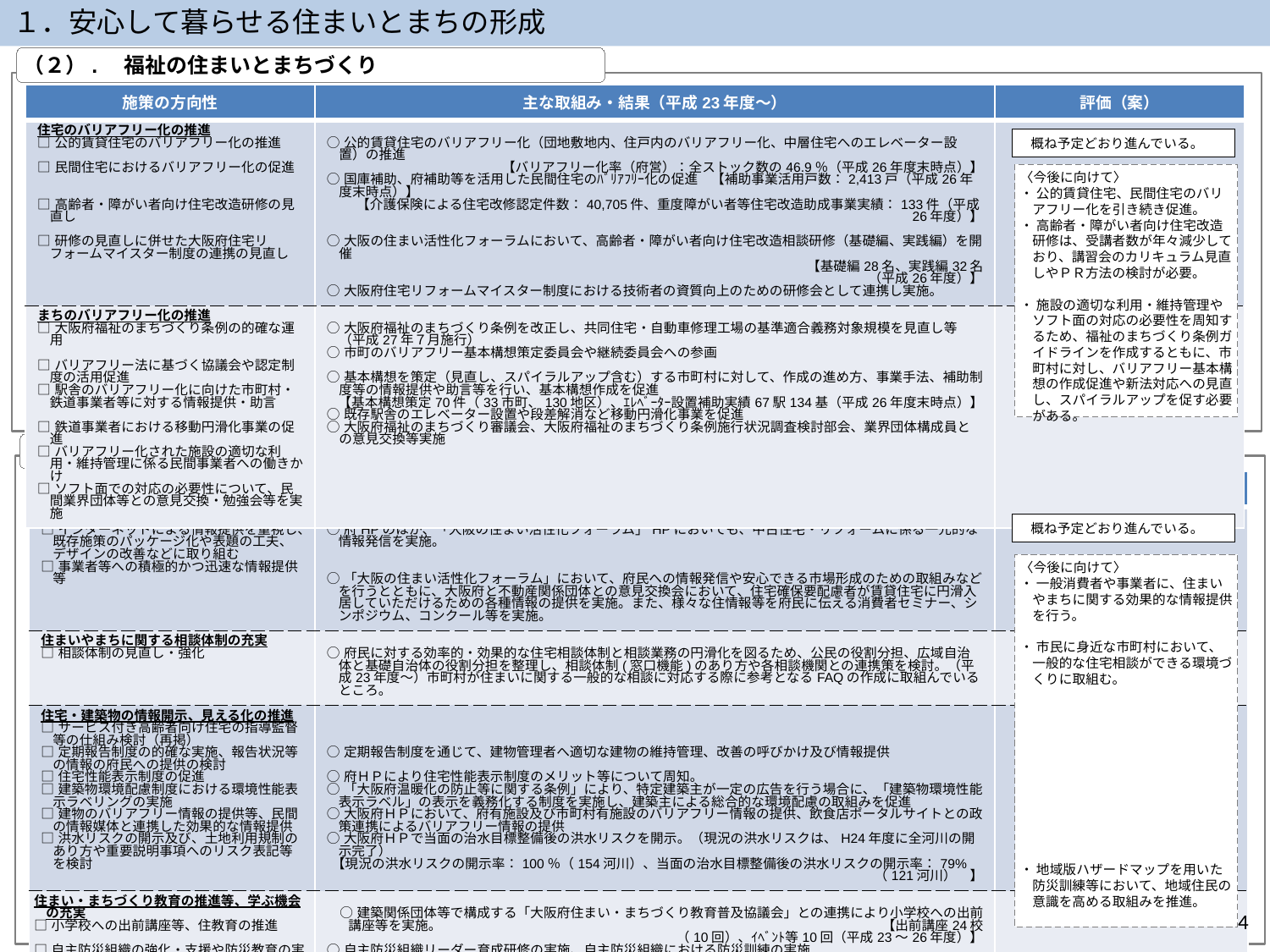

１．安心して暮らせる住まいとまちの形成
（２）.　福祉の住まいとまちづくり

| 施策の方向性 | 主な取組み・結果（平成23年度～） | 評価（案） |
| --- | --- | --- |
| 住宅のバリアフリー化の推進 □公的賃貸住宅のバリアフリー化の推進 □民間住宅におけるバリアフリー化の促進 □高齢者・障がい者向け住宅改造研修の見直し □研修の見直しに併せた大阪府住宅リフォームマイスター制度の連携の見直し | ○公的賃貸住宅のバリアフリー化（団地敷地内、住戸内のバリアフリー化、中層住宅へのエレベーター設置）の推進 【バリアフリー化率（府営）：全ストック数の46.9％（平成26年度末時点）】 ○国庫補助、府補助等を活用した民間住宅のﾊﾞﾘｱﾌﾘｰ化の促進　【補助事業活用戸数：2,413戸（平成26年度末時点）】 　　【介護保険による住宅改修認定件数：40,705件、重度障がい者等住宅改造助成事業実績：133件（平成26年度）】 ○大阪の住まい活性化フォーラムにおいて、高齢者・障がい者向け住宅改造相談研修（基礎編、実践編）を開催 　　　　　　　　　　　　　　　　　　　　　　　　　　　　　　　　　　　　【基礎編28名、実践編32名（平成26年度）】 ○大阪府住宅リフォームマイスター制度における技術者の資質向上のための研修会として連携し実施。 |  |
| まちのバリアフリー化の推進 □大阪府福祉のまちづくり条例の的確な運用 □バリアフリー法に基づく協議会や認定制度の活用促進 □駅舎のバリアフリー化に向けた市町村・鉄道事業者等に対する情報提供・助言 □鉄道事業者における移動円滑化事業の促進 □バリアフリー化された施設の適切な利用・維持管理に係る民間事業者への働きかけ □ソフト面での対応の必要性について、民間業界団体等との意見交換・勉強会等を実施 | ○大阪府福祉のまちづくり条例を改正し、共同住宅・自動車修理工場の基準適合義務対象規模を見直し等（平成27年７月施行） ○市町のバリアフリー基本構想策定委員会や継続委員会への参画 ○基本構想を策定（見直し、スパイラルアップ含む）する市町村に対して、作成の進め方、事業手法、補助制度等の情報提供や助言等を行い、基本構想作成を促進 【基本構想策定70件（33市町、130地区）、ｴﾚﾍﾞｰﾀｰ設置補助実績67駅134基（平成26年度末時点）】 ○既存駅舎のエレベーター設置や段差解消など移動円滑化事業を促進 ○大阪府福祉のまちづくり審議会、大阪府福祉のまちづくり条例施行状況調査検討部会、業界団体構成員との意見交換等実施 |  |
　概ね予定どおり進んでいる。
〈今後に向けて〉
・ 公的賃貸住宅、民間住宅のバリアフリー化を引き続き促進。
・ 高齢者・障がい者向け住宅改造研修は、受講者数が年々減少しており、講習会のカリキュラム見直しやＰＲ方法の検討が必要。

・ 施設の適切な利用・維持管理やソフト面の対応の必要性を周知するため、福祉のまちづくり条例ガイドラインを作成するともに、市町村に対し、バリアフリー基本構想の作成促進や新法対応への見直し、スパイラルアップを促す必要がある。
（３）.　住まいやまちに関する情報提供・相談体制の充実

| 施策の方向性 | 主な取組み・結果（平成23年度～） | 評価（案） |
| --- | --- | --- |
| 住まいやまちに関する効果的な情報提供 □インターネットによる情報提供を重視し、既存施策のパッケージ化や表題の工夫、デザインの改善などに取り組む □事業者等への積極的かつ迅速な情報提供等 | ○府HPのほか、「大阪の住まい活性化フォーラム」HPにおいても、中古住宅・リフォームに係る一元的な情報発信を実施。 ○「大阪の住まい活性化フォーラム」において、府民への情報発信や安心できる市場形成のための取組みなどを行うとともに、大阪府と不動産関係団体との意見交換会において、住宅確保要配慮者が賃貸住宅に円滑入居していただけるための各種情報の提供を実施。また、様々な住情報等を府民に伝える消費者セミナー、シンポジウム、コンクール等を実施。 |  |
| 住まいやまちに関する相談体制の充実 □相談体制の見直し・強化 | ○府民に対する効率的・効果的な住宅相談体制と相談業務の円滑化を図るため、公民の役割分担、広域自治体と基礎自治体の役割分担を整理し、相談体制(窓口機能)のあり方や各相談機関との連携策を検討。（平成23年度～）市町村が住まいに関する一般的な相談に対応する際に参考となるFAQの作成に取組んでいるところ。 |  |
| 住宅・建築物の情報開示、見える化の推進 □サービス付き高齢者向け住宅の指導監督等の仕組み検討（再掲） □定期報告制度の的確な実施、報告状況等の情報の府民への提供の検討 □住宅性能表示制度の促進 □建築物環境配慮制度における環境性能表示ラベリングの実施 □建物のバリアフリー情報の提供等、民間の情報媒体と連携した効果的な情報提供 □洪水リスクの開示及び、土地利用規制のあり方や重要説明事項へのリスク表記等を検討 | ○定期報告制度を通じて、建物管理者へ適切な建物の維持管理、改善の呼びかけ及び情報提供 ○府ＨＰにより住宅性能表示制度のメリット等について周知。 ○「大阪府温暖化の防止等に関する条例」により、特定建築主が一定の広告を行う場合に、「建築物環境性能表示ラベル」の表示を義務化する制度を実施し、建築主による総合的な環境配慮の取組みを促進 ○大阪府ＨＰにおいて、府有施設及び市町村有施設のバリアフリー情報の提供、飲食店ポータルサイトとの政策連携によるバリアフリー情報の提供 ○大阪府ＨＰで当面の治水目標整備後の洪水リスクを開示。（現況の洪水リスクは、H24年度に全河川の開示完了） 【現況の洪水リスクの開示率：100％（154河川）、当面の治水目標整備後の洪水リスクの開示率：79%　（121河川）　】 |  |
| 住まい・まちづくり教育の推進等、学ぶ機会の充実 □小学校への出前講座等、住教育の推進 □自主防災組織の強化・支援や防災教育の実施による府民の防災意識の向上 □地域版ハザードマップを用いた訓練等、防災教育等の実施 | ○建築関係団体等で構成する「大阪府住まい・まちづくり教育普及協議会」との連携により小学校への出前講座等を実施。　　　　　　　　　　　　　　　　　　　　　　　　　　　　　　　　　【出前講座24校（10回）、ｲﾍﾞﾝﾄ等10回（平成23～26年度）】 ○自主防災組織リーダー育成研修の実施、自主防災組織における防災訓練の実施 ○洪水・土砂災害リスクの開示をした地域への周知として防災講習会、地域版ハザードマップ作成支援、避難訓練支援を実施 |  |
　概ね予定どおり進んでいる。
〈今後に向けて〉
・ 一般消費者や事業者に、住まいやまちに関する効果的な情報提供を行う。

・ 市民に身近な市町村において、一般的な住宅相談ができる環境づくりに取組む。

・ 地域版ハザードマップを用いた防災訓練等において、地域住民の意識を高める取組みを推進。

4